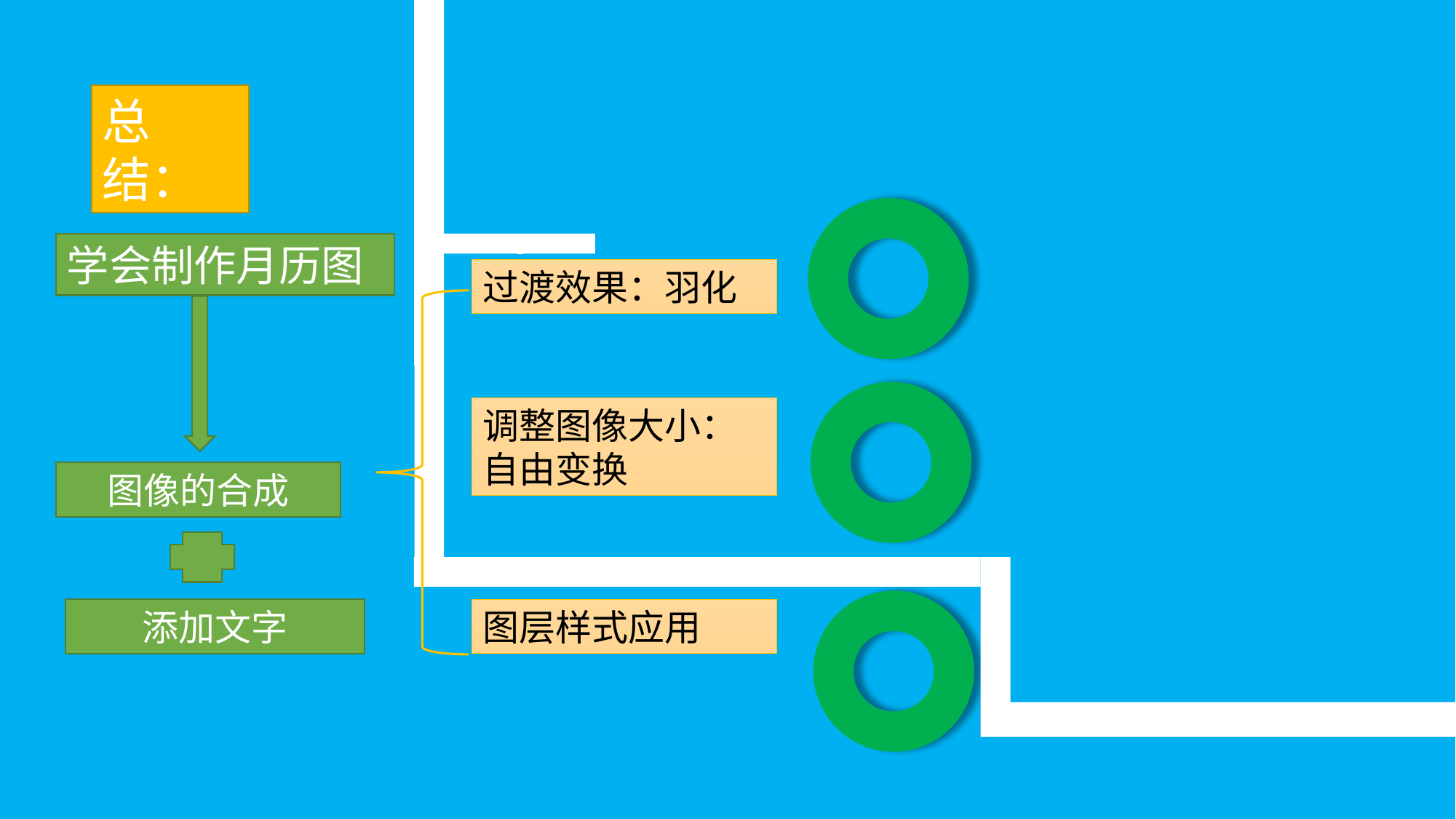

总结：
C

学会制作月历图
C
过渡效果：羽化

调整图像大小：自由变换
C
图像的合成

添加文字
C

图层样式应用
C
C